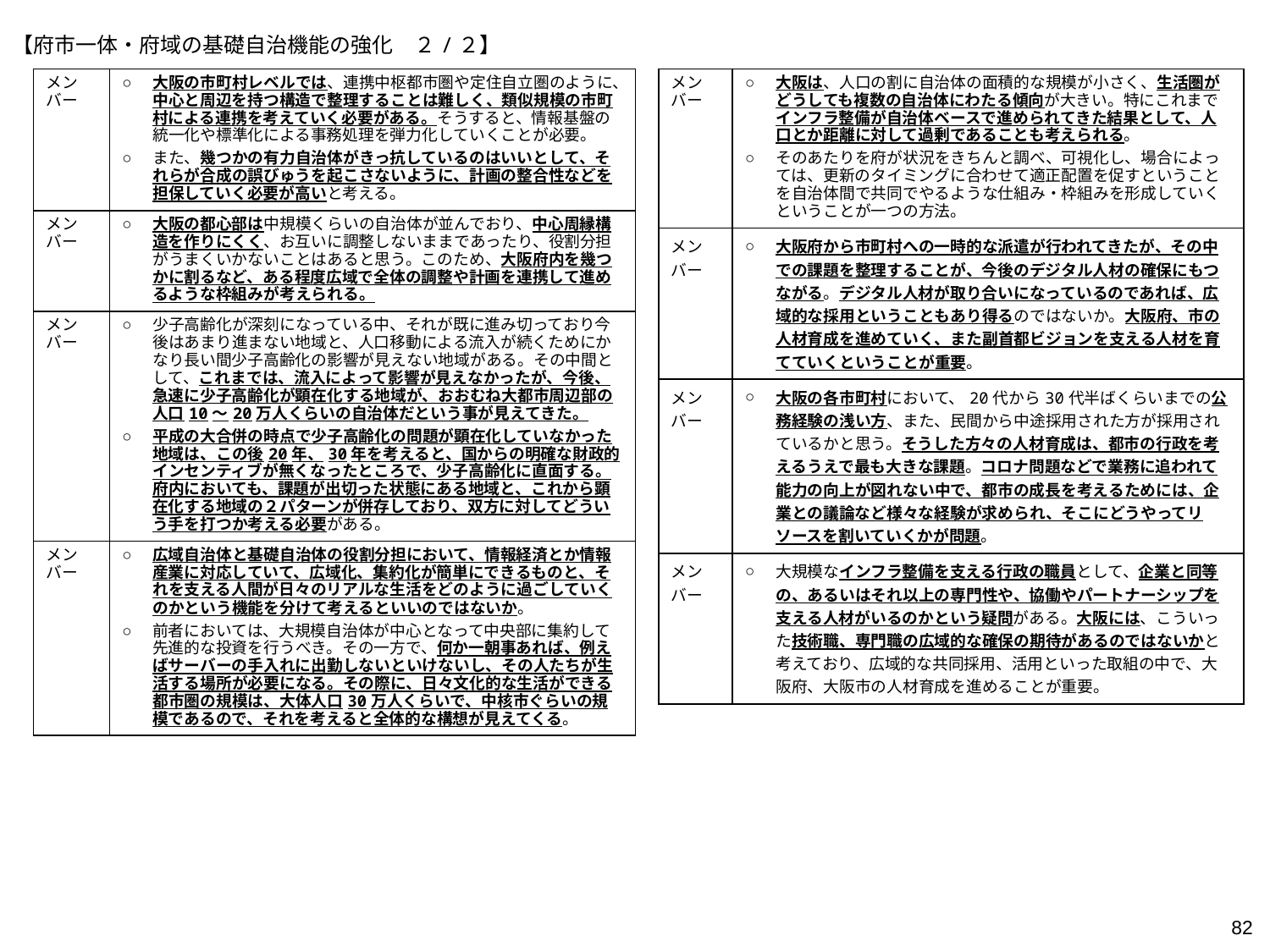

【府市一体・府域の基礎自治機能の強化　２/２】
| メンバー | ○ ○ | 大阪の市町村レベルでは、連携中枢都市圏や定住自立圏のように、中心と周辺を持つ構造で整理することは難しく、類似規模の市町村による連携を考えていく必要がある。そうすると、情報基盤の統一化や標準化による事務処理を弾力化していくことが必要。 また、幾つかの有力自治体がきっ抗しているのはいいとして、それらが合成の誤びゅうを起こさないように、計画の整合性などを担保していく必要が高いと考える。 |
| --- | --- | --- |
| メンバー | ○ | 大阪の都心部は中規模くらいの自治体が並んでおり、中心周縁構造を作りにくく、お互いに調整しないままであったり、役割分担がうまくいかないことはあると思う。このため、大阪府内を幾つかに割るなど、ある程度広域で全体の調整や計画を連携して進めるような枠組みが考えられる。 |
| メンバー | ○ ○ | 少子高齢化が深刻になっている中、それが既に進み切っており今後はあまり進まない地域と、人口移動による流入が続くためにかなり長い間少子高齢化の影響が見えない地域がある。その中間として、これまでは、流入によって影響が見えなかったが、今後、急速に少子高齢化が顕在化する地域が、おおむね大都市周辺部の人口10～20万人くらいの自治体だという事が見えてきた。 平成の大合併の時点で少子高齢化の問題が顕在化していなかった地域は、この後20年、30年を考えると、国からの明確な財政的インセンティブが無くなったところで、少子高齢化に直面する。府内においても、課題が出切った状態にある地域と、これから顕在化する地域の２パターンが併存しており、双方に対してどういう手を打つか考える必要がある。 |
| メンバー | ○ ○ | 広域自治体と基礎自治体の役割分担において、情報経済とか情報産業に対応していて、広域化、集約化が簡単にできるものと、それを支える人間が日々のリアルな生活をどのように過ごしていくのかという機能を分けて考えるといいのではないか。 前者においては、大規模自治体が中心となって中央部に集約して先進的な投資を行うべき。その一方で、何か一朝事あれば、例えばサーバーの手入れに出勤しないといけないし、その人たちが生活する場所が必要になる。その際に、日々文化的な生活ができる都市圏の規模は、大体人口30万人くらいで、中核市ぐらいの規模であるので、それを考えると全体的な構想が見えてくる。 |
| メンバー | ○ ○ | 大阪は、人口の割に自治体の面積的な規模が小さく、生活圏がどうしても複数の自治体にわたる傾向が大きい。特にこれまでインフラ整備が自治体ベースで進められてきた結果として、人口とか距離に対して過剰であることも考えられる。 そのあたりを府が状況をきちんと調べ、可視化し、場合によっては、更新のタイミングに合わせて適正配置を促すということを自治体間で共同でやるような仕組み・枠組みを形成していくということが一つの方法。 |
| --- | --- | --- |
| メンバー | ○ | 大阪府から市町村への一時的な派遣が行われてきたが、その中での課題を整理することが、今後のデジタル人材の確保にもつながる。デジタル人材が取り合いになっているのであれば、広域的な採用ということもあり得るのではないか。大阪府、市の人材育成を進めていく、また副首都ビジョンを支える人材を育てていくということが重要。 |
| メンバー | ○ | 大阪の各市町村において、20代から30代半ばくらいまでの公務経験の浅い方、また、民間から中途採用された方が採用されているかと思う。そうした方々の人材育成は、都市の行政を考えるうえで最も大きな課題。コロナ問題などで業務に追われて能力の向上が図れない中で、都市の成長を考えるためには、企業との議論など様々な経験が求められ、そこにどうやってリソースを割いていくかが問題。 |
| メンバー | ○ | 大規模なインフラ整備を支える行政の職員として、企業と同等の、あるいはそれ以上の専門性や、協働やパートナーシップを支える人材がいるのかという疑問がある。大阪には、こういった技術職、専門職の広域的な確保の期待があるのではないかと考えており、広域的な共同採用、活用といった取組の中で、大阪府、大阪市の人材育成を進めることが重要。 |
82